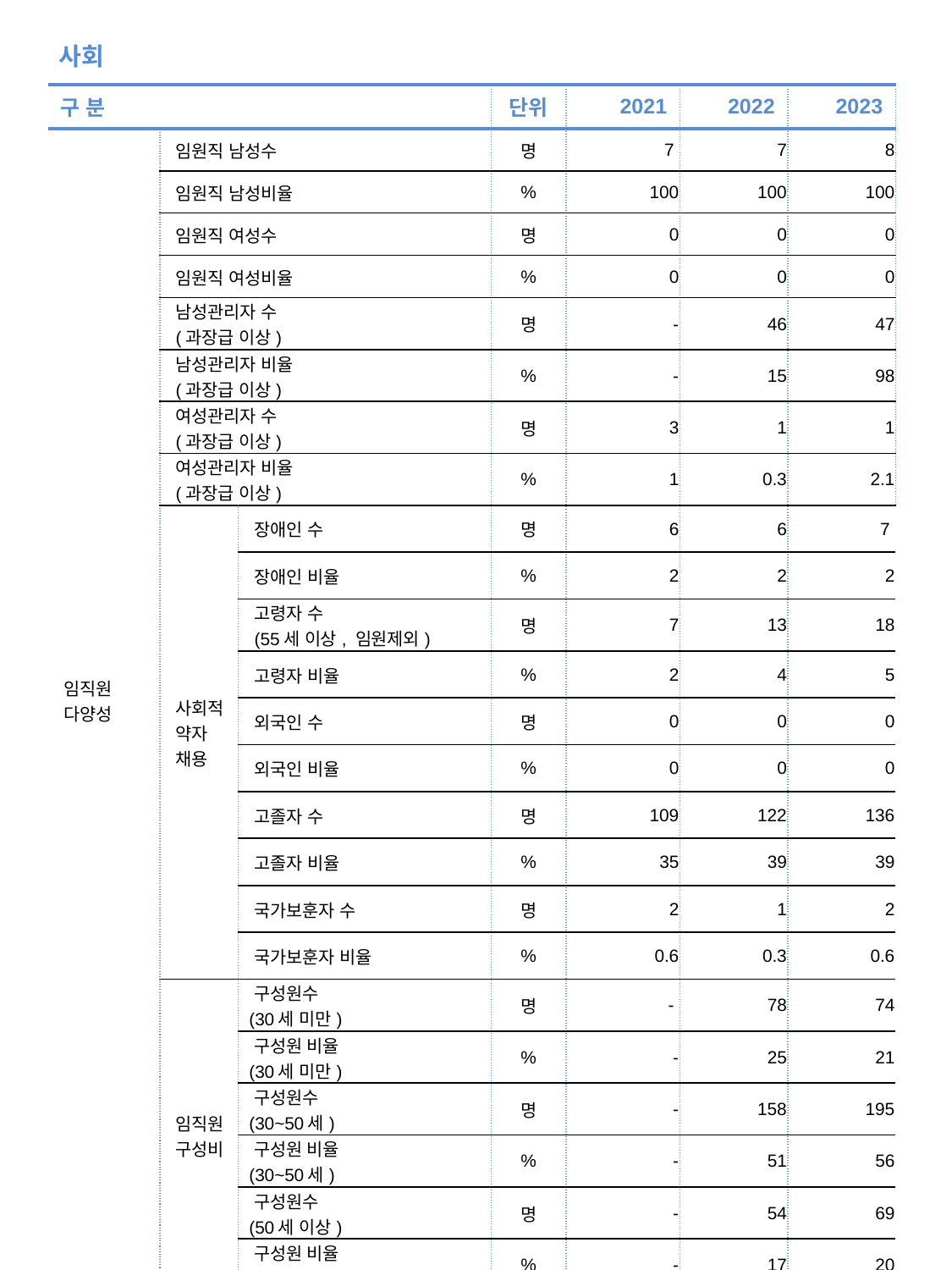

사회
| 구 분 |  |  | 단위 | 2021 | 2022 | 2023 |
| --- | --- | --- | --- | --- | --- | --- |
| 임직원 다양성 | 임원직 남성수 |  | 명 | 7 | 7 | 8 |
|  | 임원직 남성비율 |  | % | 100 | 100 | 100 |
|  | 임원직 여성수 |  | 명 | 0 | 0 | 0 |
|  | 임원직 여성비율 |  | % | 0 | 0 | 0 |
|  | 남성관리자 수 (과장급 이상) |  | 명 | - | 46 | 47 |
|  | 남성관리자 비율 (과장급 이상) |  | % | - | 15 | 98 |
|  | 여성관리자 수 (과장급 이상) |  | 명 | 3 | 1 | 1 |
|  | 여성관리자 비율 (과장급 이상) |  | % | 1 | 0.3 | 2.1 |
|  | 사회적 약자 채용 | 장애인 수 | 명 | 6 | 6 | 7 |
|  |  | 장애인 비율 | % | 2 | 2 | 2 |
|  |  | 고령자 수 (55세 이상, 임원제외) | 명 | 7 | 13 | 18 |
|  |  | 고령자 비율 | % | 2 | 4 | 5 |
|  |  | 외국인 수 | 명 | 0 | 0 | 0 |
|  |  | 외국인 비율 | % | 0 | 0 | 0 |
|  |  | 고졸자 수 | 명 | 109 | 122 | 136 |
|  |  | 고졸자 비율 | % | 35 | 39 | 39 |
|  |  | 국가보훈자 수 | 명 | 2 | 1 | 2 |
|  |  | 국가보훈자 비율 | % | 0.6 | 0.3 | 0.6 |
|  | 임직원 구성비 | 구성원수 (30세 미만) | 명 | - | 78 | 74 |
|  |  | 구성원 비율 (30세 미만) | % | - | 25 | 21 |
|  |  | 구성원수 (30~50세) | 명 | - | 158 | 195 |
|  |  | 구성원 비율 (30~50세) | % | - | 51 | 56 |
|  |  | 구성원수 (50세 이상) | 명 | - | 54 | 69 |
|  |  | 구성원 비율 (50세 이상) | % | - | 17 | 20 |